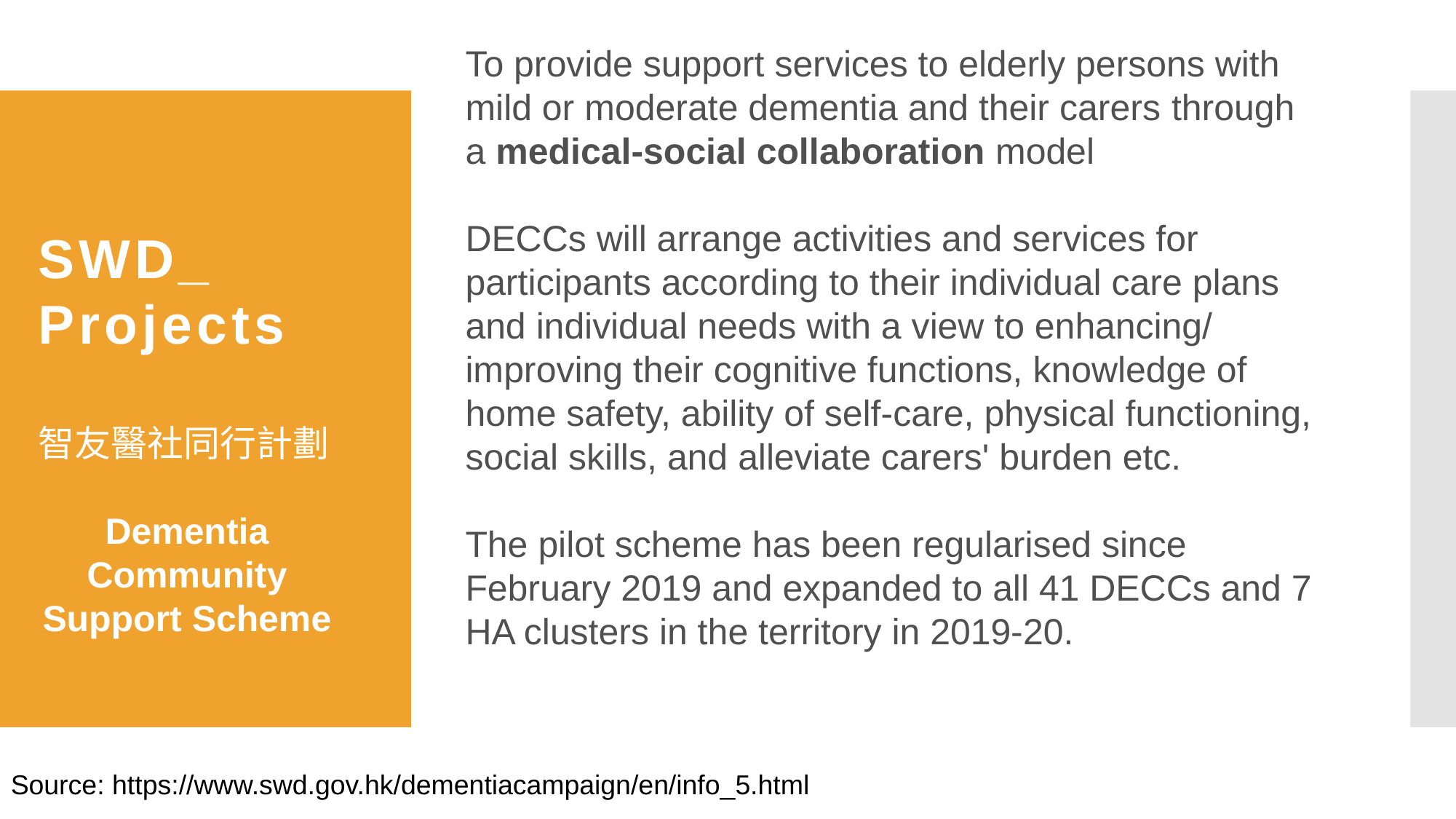

To provide support services to elderly persons with mild or moderate dementia and their carers through a medical-social collaboration model

DECCs will arrange activities and services for participants according to their individual care plans and individual needs with a view to enhancing/ improving their cognitive functions, knowledge of home safety, ability of self-care, physical functioning, social skills, and alleviate carers' burden etc.

The pilot scheme has been regularised since February 2019 and expanded to all 41 DECCs and 7 HA clusters in the territory in 2019-20.
SWD_
Projects

智友醫社同行計劃

Dementia Community Support Scheme

Source: https://www.swd.gov.hk/dementiacampaign/en/info_5.html